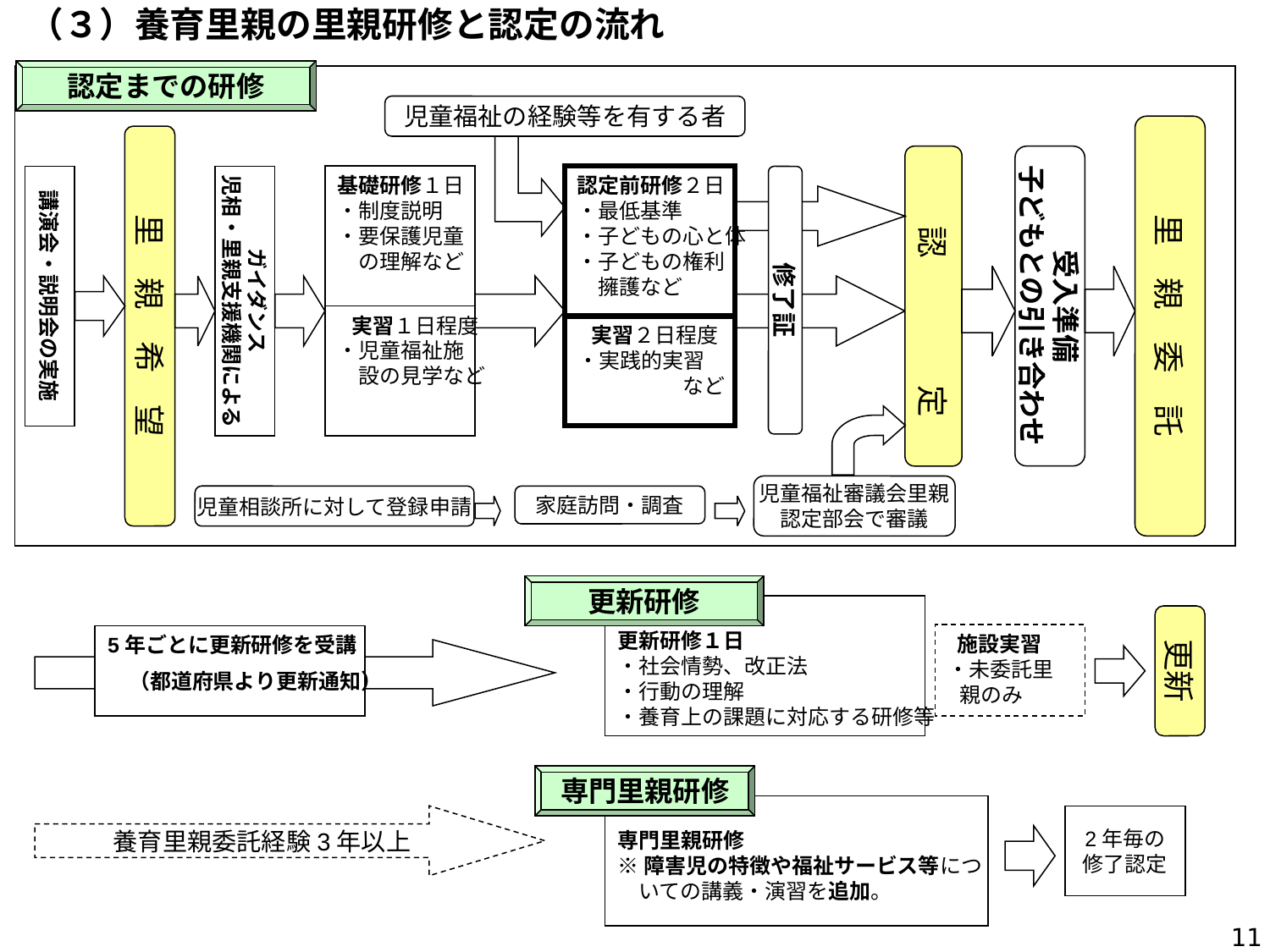

（３）養育里親の里親研修と認定の流れ
認定までの研修

児童福祉の経験等を有する者
里　親　委　託
里　親　希　望
　認　　　　定
受入準備
子どもとの引き合わせ

講演会・説明会の実施
ガイダンス
児相・里親支援機関による
基礎研修１日
・制度説明
・要保護児童
　の理解など
認定前研修２日
・最低基準
・子どもの心と体
・子どもの権利
　擁護など
修了証

  実習１日程度
・児童福祉施
　設の見学など
  実習２日程度
・実践的実習
　　　　　など

児童福祉審議会里親
認定部会で審議
児童相談所に対して登録申請
家庭訪問・調査

更新研修

更新研修１日
・社会情勢、改正法
・行動の理解
・養育上の課題に対応する研修等
更新
 施設実習
・未委託里親のみ
5年ごとに更新研修を受講
　（都道府県より更新通知）

専門里親研修

専門里親研修
※障害児の特徴や福祉サービス等につ
　いての講義・演習を追加。
2年毎の
修了認定
養育里親委託経験3年以上

11